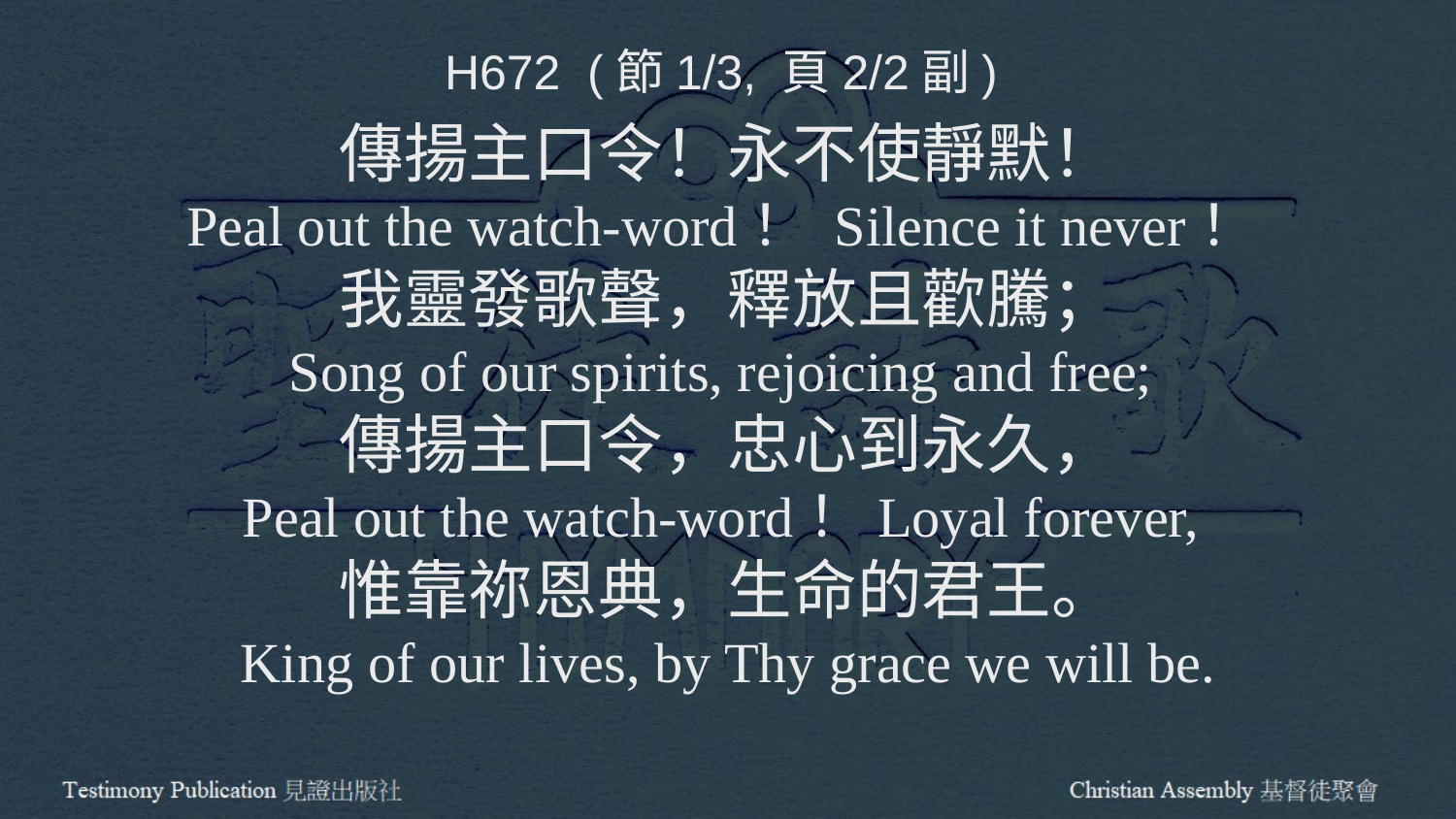

H672  (節1/3, 頁2/2副)
傳揚主口令！永不使靜默！
Peal out the watch-word！ Silence it never！
我靈發歌聲，釋放且歡騰；
Song of our spirits, rejoicing and free;
傳揚主口令，忠心到永久，
Peal out the watch-word！Loyal forever,
惟靠祢恩典，生命的君王。
King of our lives, by Thy grace we will be.